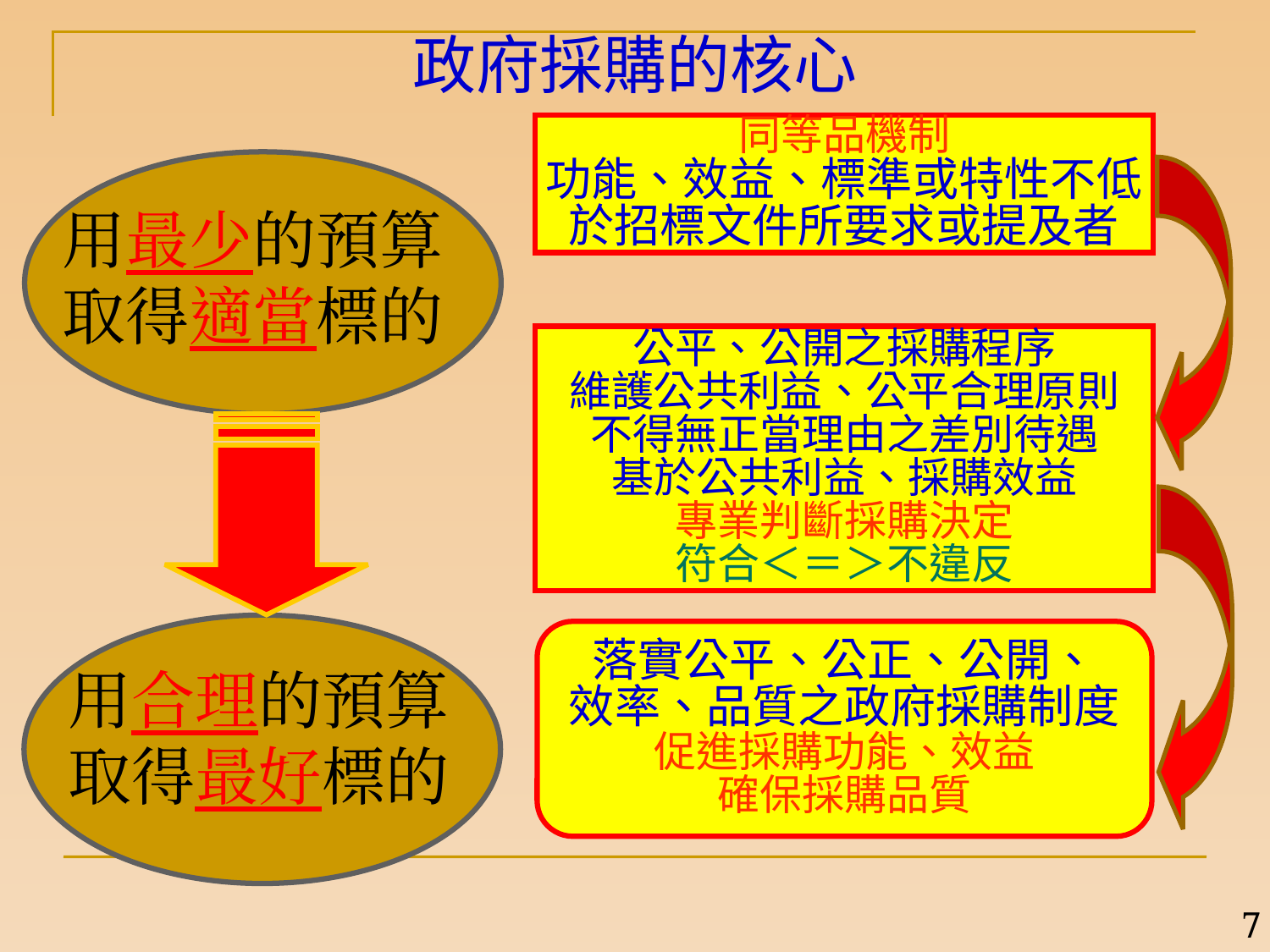

政府採購的核心
同等品機制
功能、效益、標準或特性不低於招標文件所要求或提及者

公平、公開之採購程序
維護公共利益、公平合理原則
不得無正當理由之差別待遇
基於公共利益、採購效益
專業判斷採購決定
符合＜＝＞不違反

落實公平、公正、公開、
效率、品質之政府採購制度
促進採購功能、效益
確保採購品質

用最少的預算取得適當標的

用合理的預算取得最好標的
7